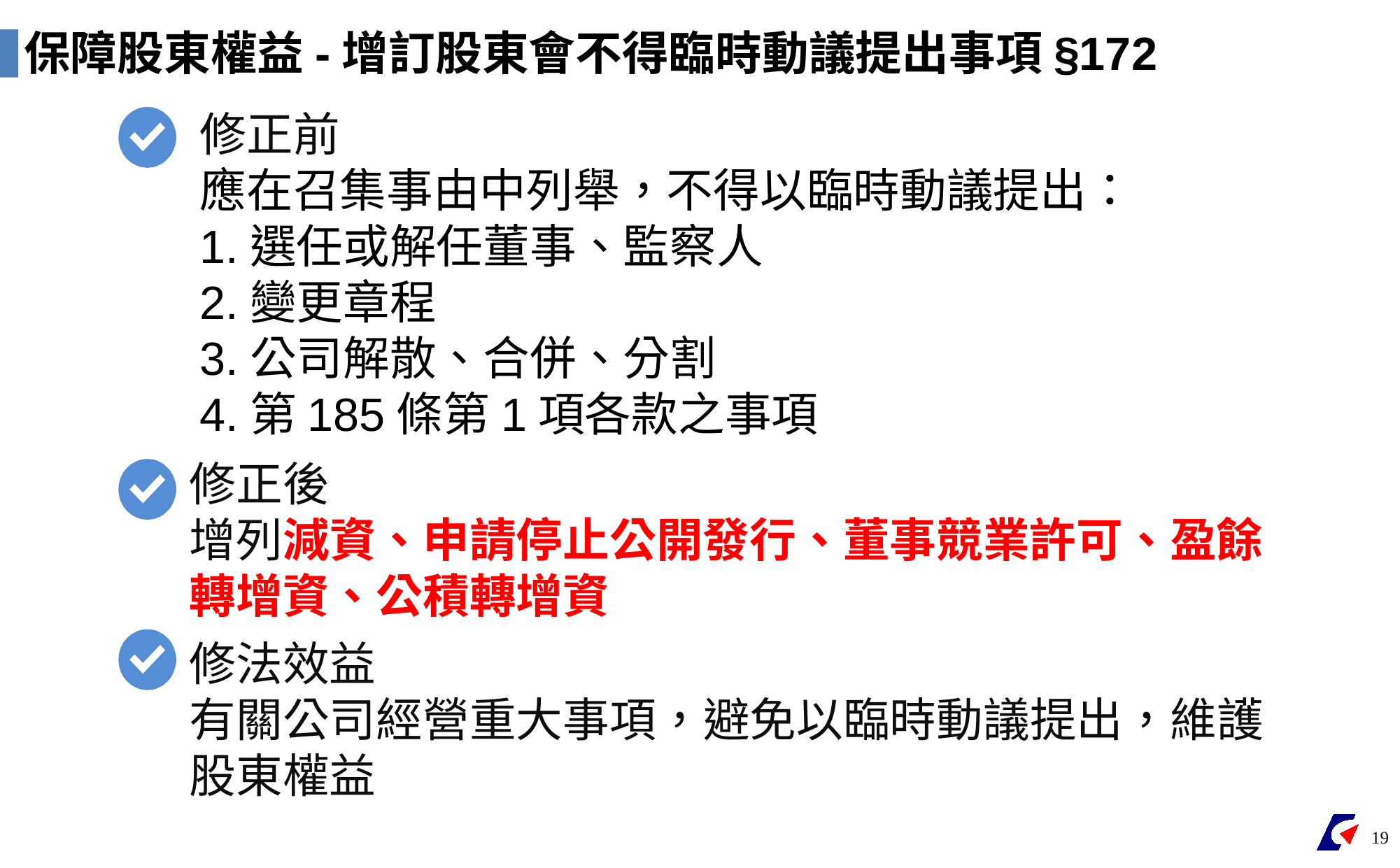

保障股東權益-增訂股東會不得臨時動議提出事項§172
修正前
應在召集事由中列舉，不得以臨時動議提出：
1.選任或解任董事、監察人
2.變更章程
3.公司解散、合併、分割
4.第185條第1項各款之事項

修正後
增列減資、申請停止公開發行、董事競業許可、盈餘轉增資、公積轉增資

修法效益
有關公司經營重大事項，避免以臨時動議提出，維護股東權益
19